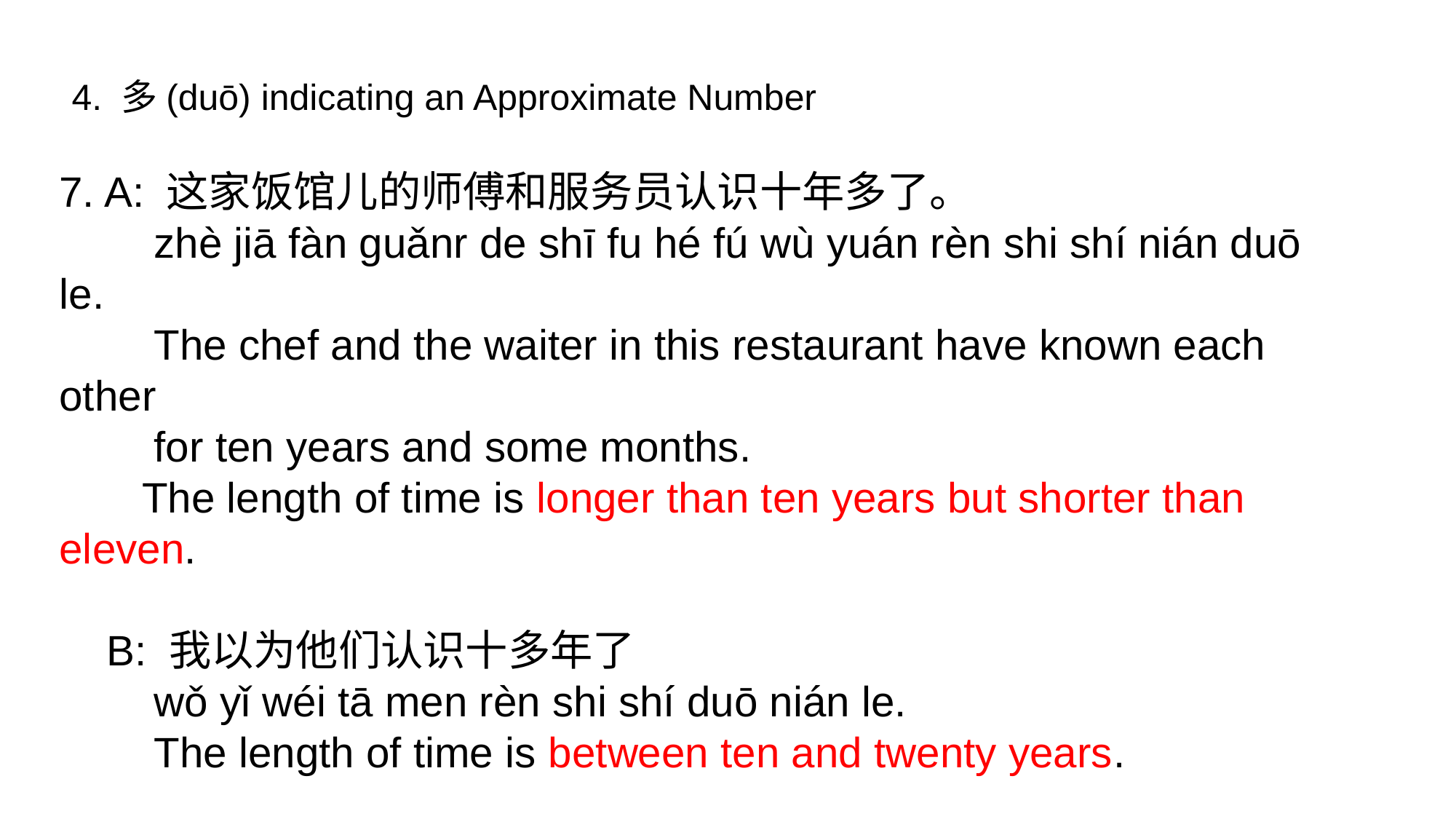

4. 多(duō) indicating an Approximate Number
7. A: 这家饭馆儿的师傅和服务员认识十年多了。
        zhè jiā fàn guǎnr de shī fu hé fú wù yuán rèn shi shí nián duō le.
        The chef and the waiter in this restaurant have known each other
        for ten years and some months.
       The length of time is longer than ten years but shorter than eleven.

    B: 我以为他们认识十多年了
        wǒ yǐ wéi tā men rèn shi shí duō nián le.
        The length of time is between ten and twenty years.